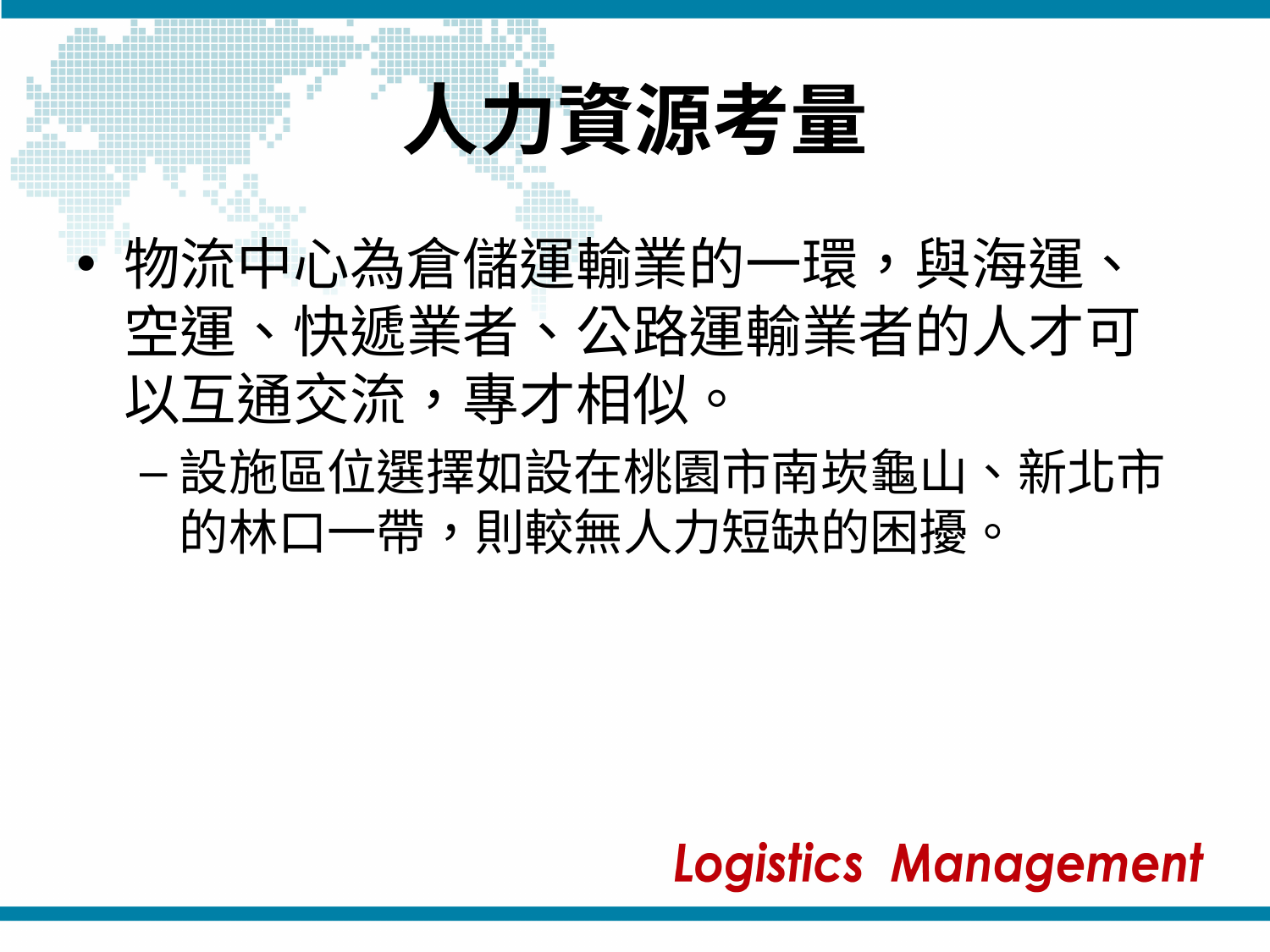

# 人力資源考量
物流中心為倉儲運輸業的一環，與海運、空運、快遞業者、公路運輸業者的人才可以互通交流，專才相似。
設施區位選擇如設在桃園市南崁龜山、新北市的林口一帶，則較無人力短缺的困擾。